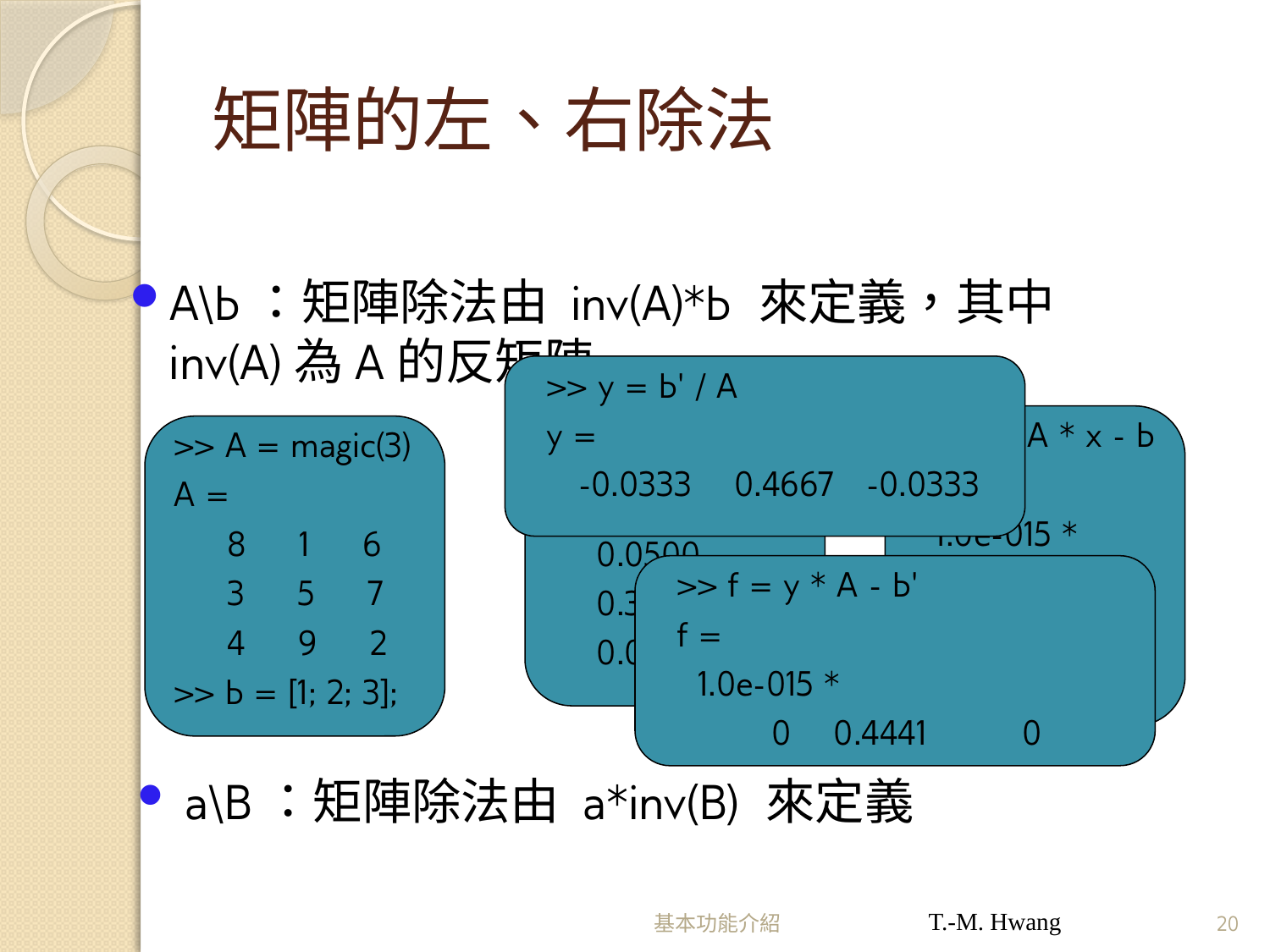

# 矩陣的左、右除法
A\b：矩陣除法由 inv(A)*b 來定義，其中inv(A)為A的反矩陣

>> y = b' / A
y =
   -0.0333    0.4667   -0.0333

>> e = A * x - b
e =
  1.0e-015 *
         0
         0
   -0.4441

>> A = magic(3)
A =
     8     1     6
     3     5     7
     4     9     2
>> b = [1; 2; 3];

>> x = A \ b
x =
    0.0500
    0.3000
    0.0500

>> f = y * A - b'
f =
  1.0e-015 *
         0    0.4441         0
a\B：矩陣除法由 a*inv(B) 來定義
基本功能介紹
T.-M. Hwang
20